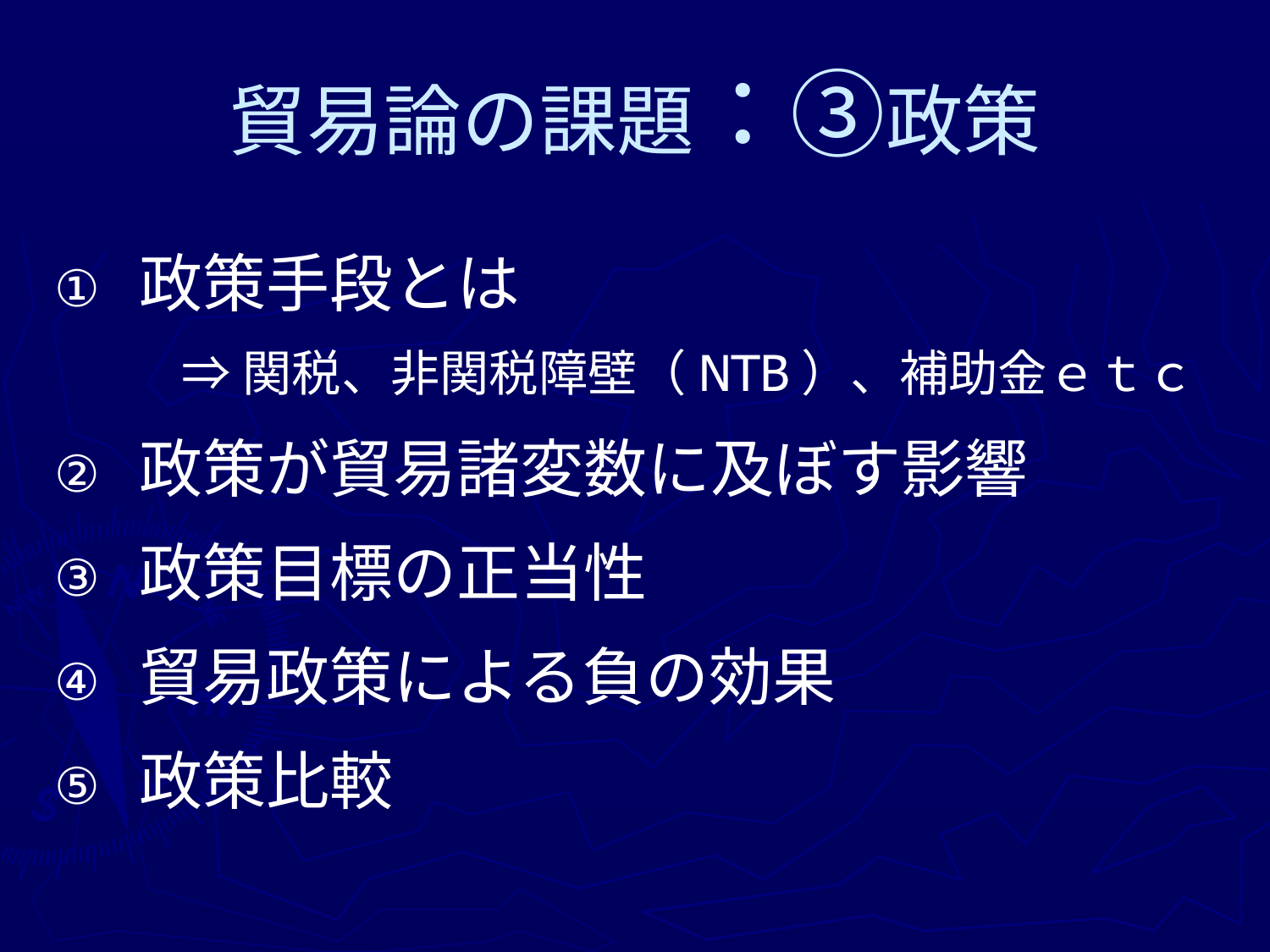

# 貿易論の課題：③政策
政策手段とは
⇒関税、非関税障壁（NTB）、補助金ｅｔｃ
政策が貿易諸変数に及ぼす影響
政策目標の正当性
貿易政策による負の効果
政策比較